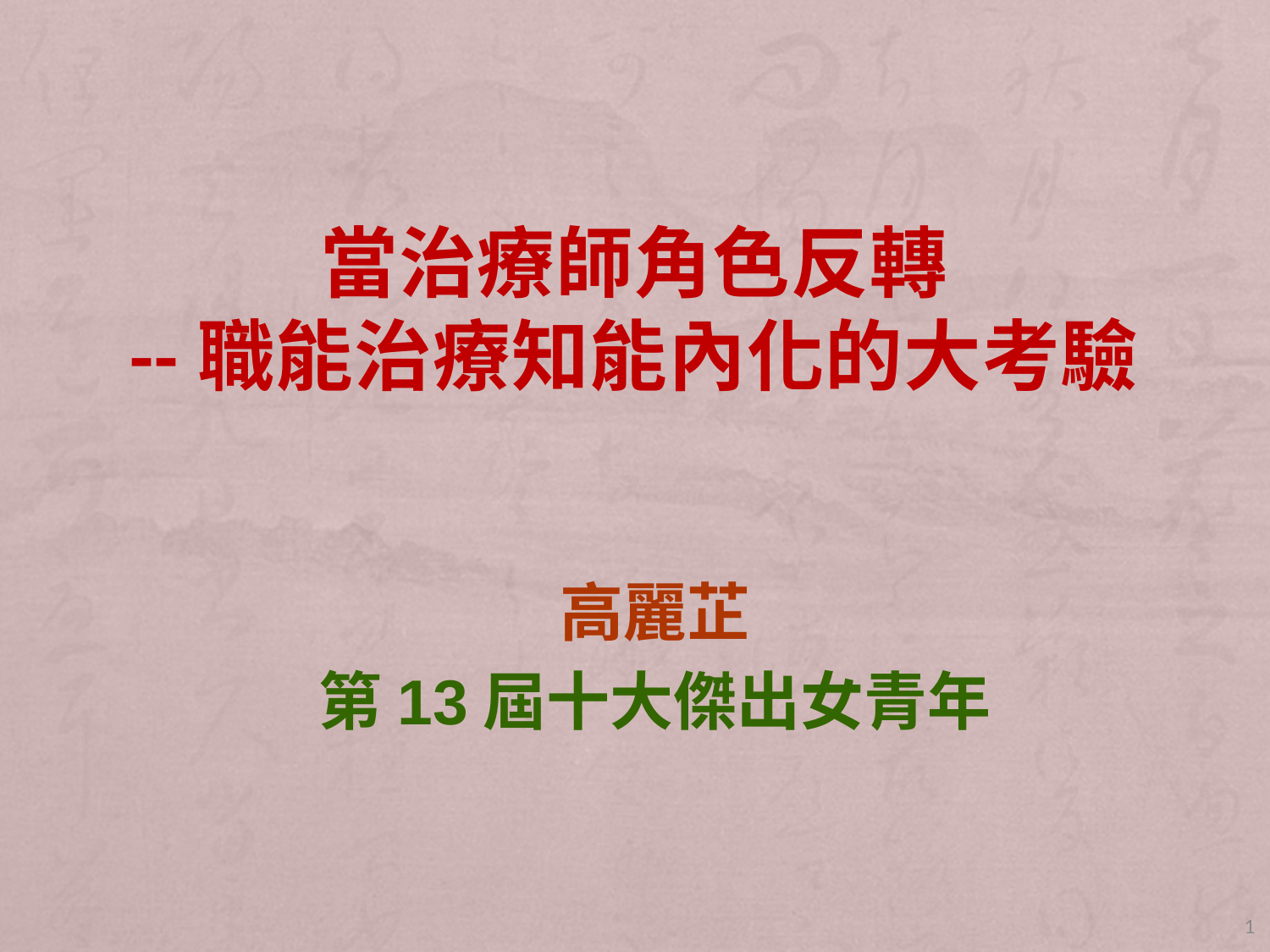

# 當治療師角色反轉 --職能治療知能內化的大考驗
高麗芷
第13屆十大傑出女青年

1